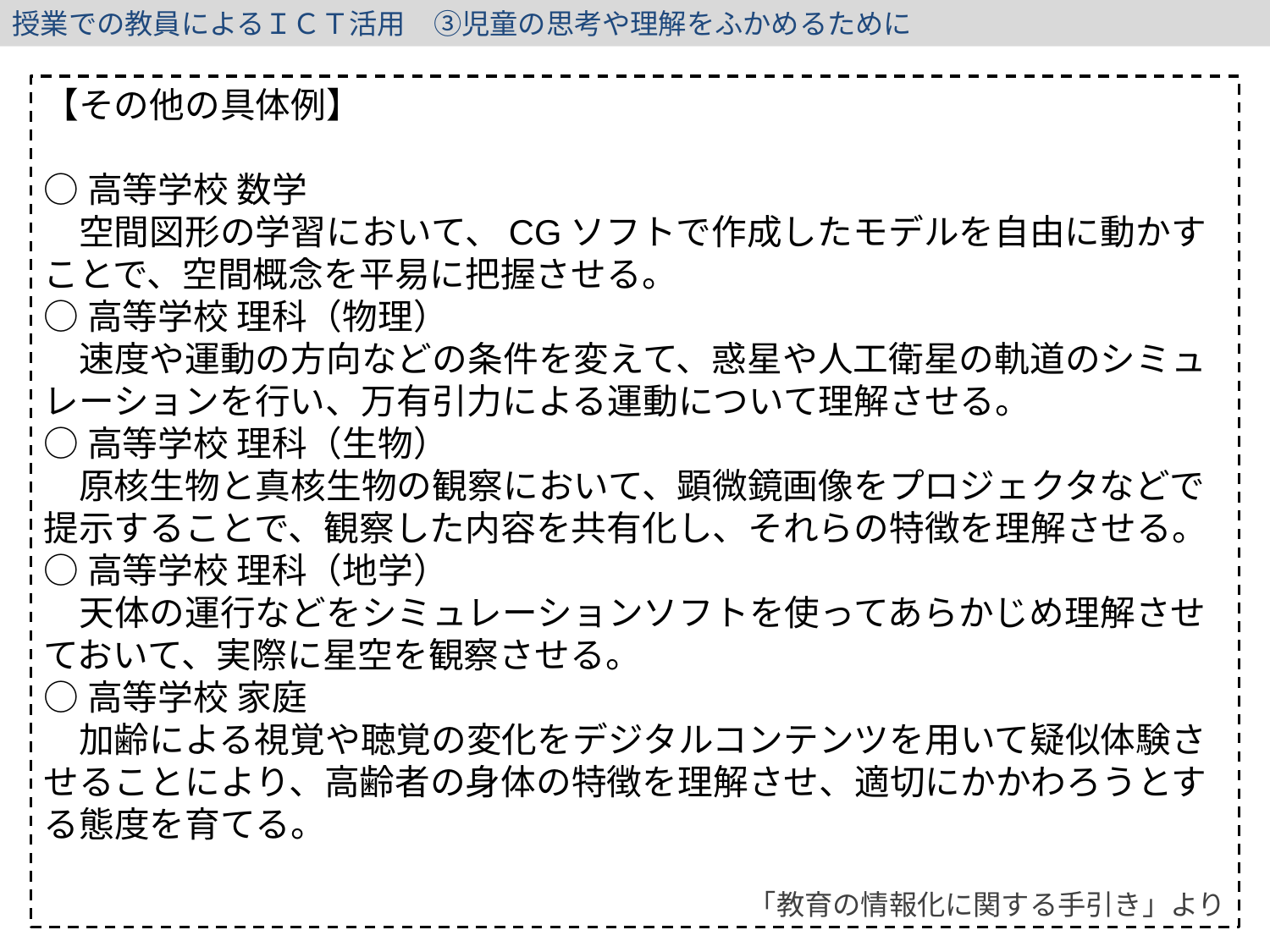

授業での教員によるＩＣＴ活用　③児童の思考や理解をふかめるために
【その他の具体例】

○高等学校 数学
　空間図形の学習において、CGソフトで作成したモデルを自由に動かすことで、空間概念を平易に把握させる。
○高等学校 理科（物理）
　速度や運動の方向などの条件を変えて、惑星や人工衛星の軌道のシミュレーションを行い、万有引力による運動について理解させる。
○高等学校 理科（生物）
　原核生物と真核生物の観察において、顕微鏡画像をプロジェクタなどで提示することで、観察した内容を共有化し、それらの特徴を理解させる。
○高等学校 理科（地学）
　天体の運行などをシミュレーションソフトを使ってあらかじめ理解させておいて、実際に星空を観察させる。
○高等学校 家庭
　加齢による視覚や聴覚の変化をデジタルコンテンツを用いて疑似体験させることにより、高齢者の身体の特徴を理解させ、適切にかかわろうとする態度を育てる。

「教育の情報化に関する手引き」より